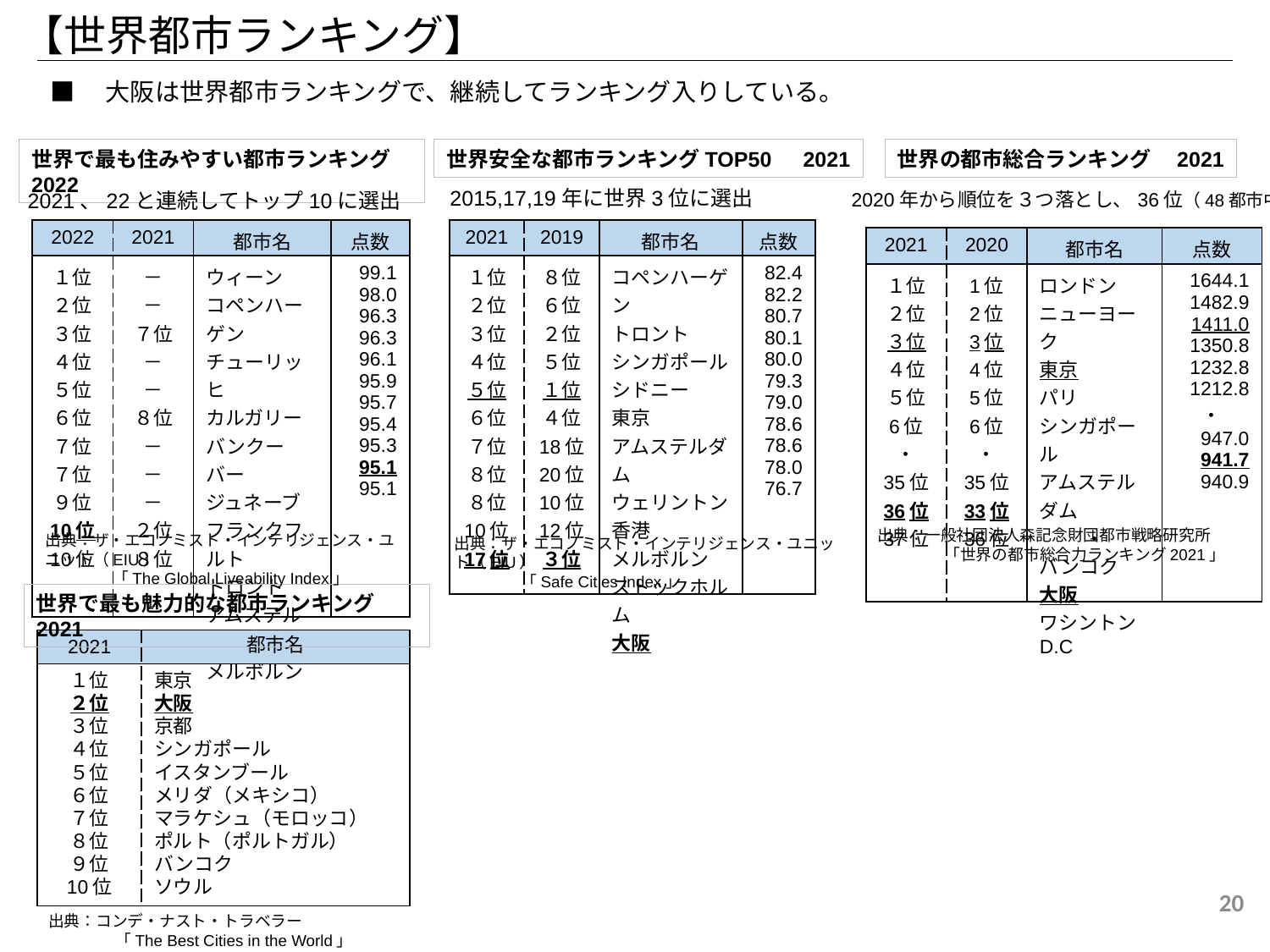

【世界都市ランキング】
■　大阪は世界都市ランキングで、継続してランキング入りしている。
世界の都市総合ランキング　2021
世界で最も住みやすい都市ランキング2022
世界安全な都市ランキングTOP50　2021
2015,17,19年に世界3位に選出
2021、22と連続してトップ10に選出
2020年から順位を３つ落とし、36位（48都市中）
| 2022 | 2021 | 都市名 | 点数 |
| --- | --- | --- | --- |
| １位 ２位 ３位 ４位 ５位 ６位 ７位 ７位 ９位 10位 10位 | － － ７位 － － ８位 － － － ２位 ８位 | ウィーン コペンハーゲン チューリッヒ カルガリー バンクーバー ジュネーブ フランクフルト トロント アムステルダム大阪 メルボルン | 99.1 98.0 96.3 96.3 96.1 95.9 95.7 95.4 95.3 95.1 95.1 |
| 2021 | 2019 | 都市名 | 点数 |
| --- | --- | --- | --- |
| １位 ２位 ３位 ４位 ５位 ６位 ７位 ８位 ８位 10位 17位 | ８位 ６位 ２位 ５位 １位 ４位 18位 20位 10位 12位３位 | コペンハーゲン トロント シンガポール シドニー 東京 アムステルダム ウェリントン 香港 メルボルン ストックホルム 大阪 | 82.4 82.2 80.7 80.1 80.0 79.3 79.0 78.6 78.6 78.0 76.7 |
| 2021 | 2020 | 都市名 | 点数 |
| --- | --- | --- | --- |
| １位 ２位 ３位 ４位 ５位 6位 ・ 35位 36位 37位 | 1位 2位 3位 4位 5位 6位 ・ 35位 33位 36位 | ロンドン ニューヨーク 東京 パリ シンガポール アムステルダム ・ バンコク 大阪 ワシントンD.C | 1644.1 1482.9 1411.0 1350.8 1232.8 1212.8 ・ 947.0 941.7 940.9 |
出典：一般社団法人森記念財団都市戦略研究所
　　　　 「世界の都市総合力ランキング2021」
出典：ザ・エコノミスト・インテリジェンス・ユニット（EIU）
　　　　 「The Global Liveability Index」
出典：ザ・エコノミスト・インテリジェンス・ユニット（EIU）
　　　　 「Safe Cities Index」
世界で最も魅力的な都市ランキング2021
| 2021 | 都市名 |
| --- | --- |
| １位 ２位 ３位 ４位 ５位 ６位 ７位 ８位 ９位 10位 | 東京 大阪 京都 シンガポール イスタンブール メリダ（メキシコ） マラケシュ（モロッコ） ポルト（ポルトガル） バンコク ソウル |
20
出典：コンデ・ナスト・トラベラー
　　　　 「The Best Cities in the World」